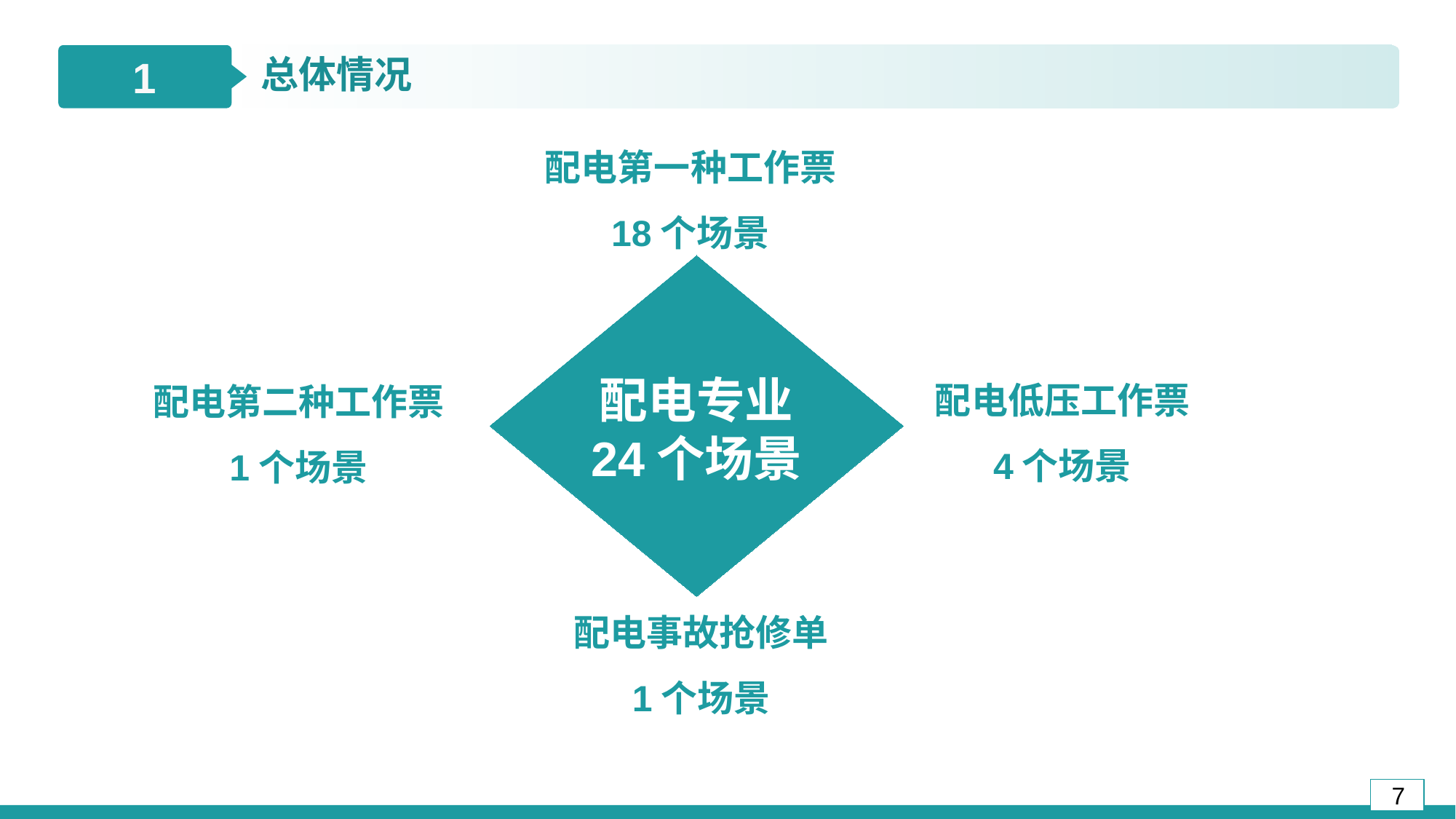

1
总体情况

配电第一种工作票
18个场景

配电低压工作票
4个场景
配电第二种工作票
1个场景
配电专业
24个场景
配电事故抢修单
1个场景